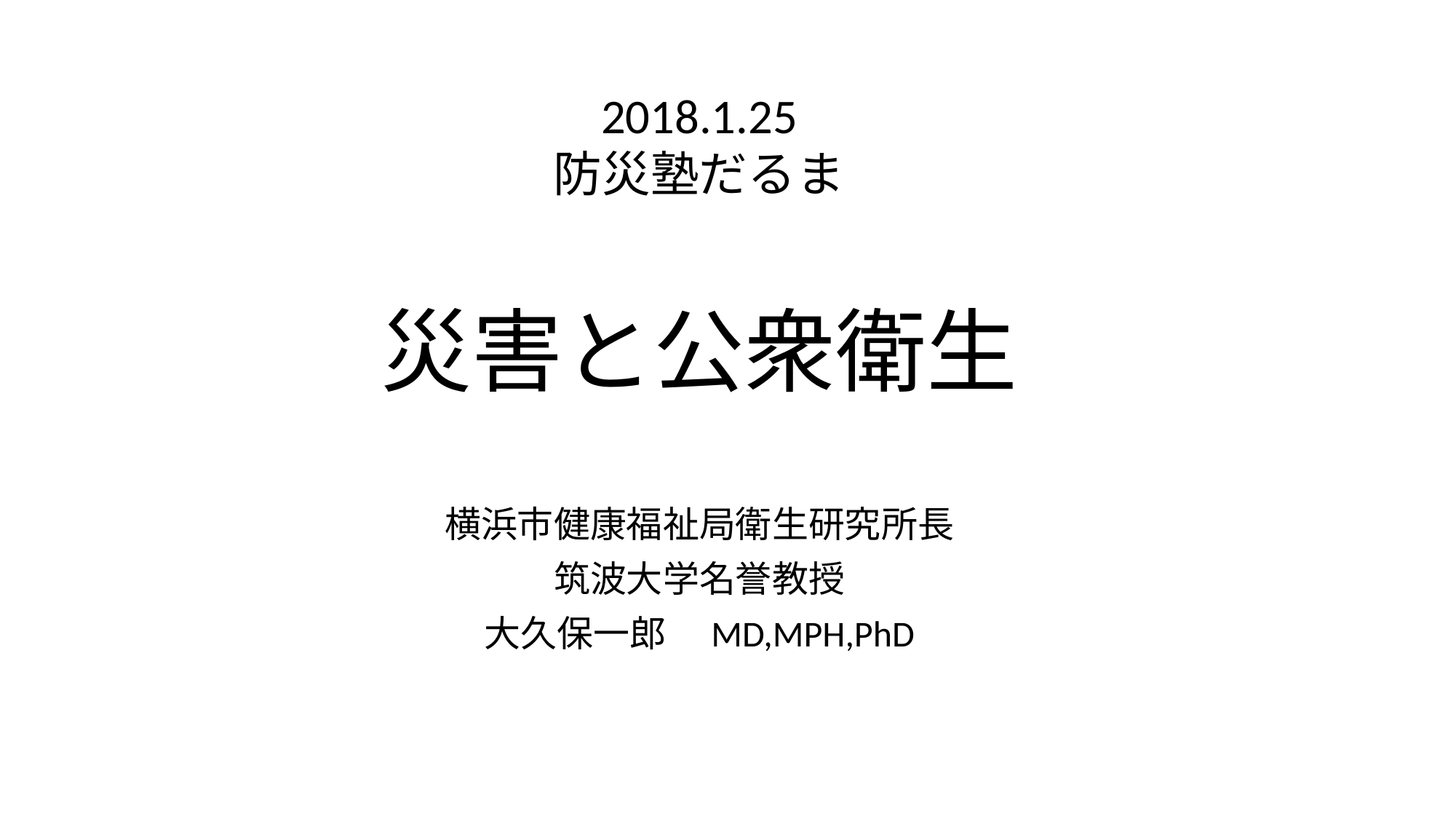

2018.1.25
防災塾だるま

# 災害と公衆衛生
横浜市健康福祉局衛生研究所長
筑波大学名誉教授
大久保一郎　MD,MPH,PhD